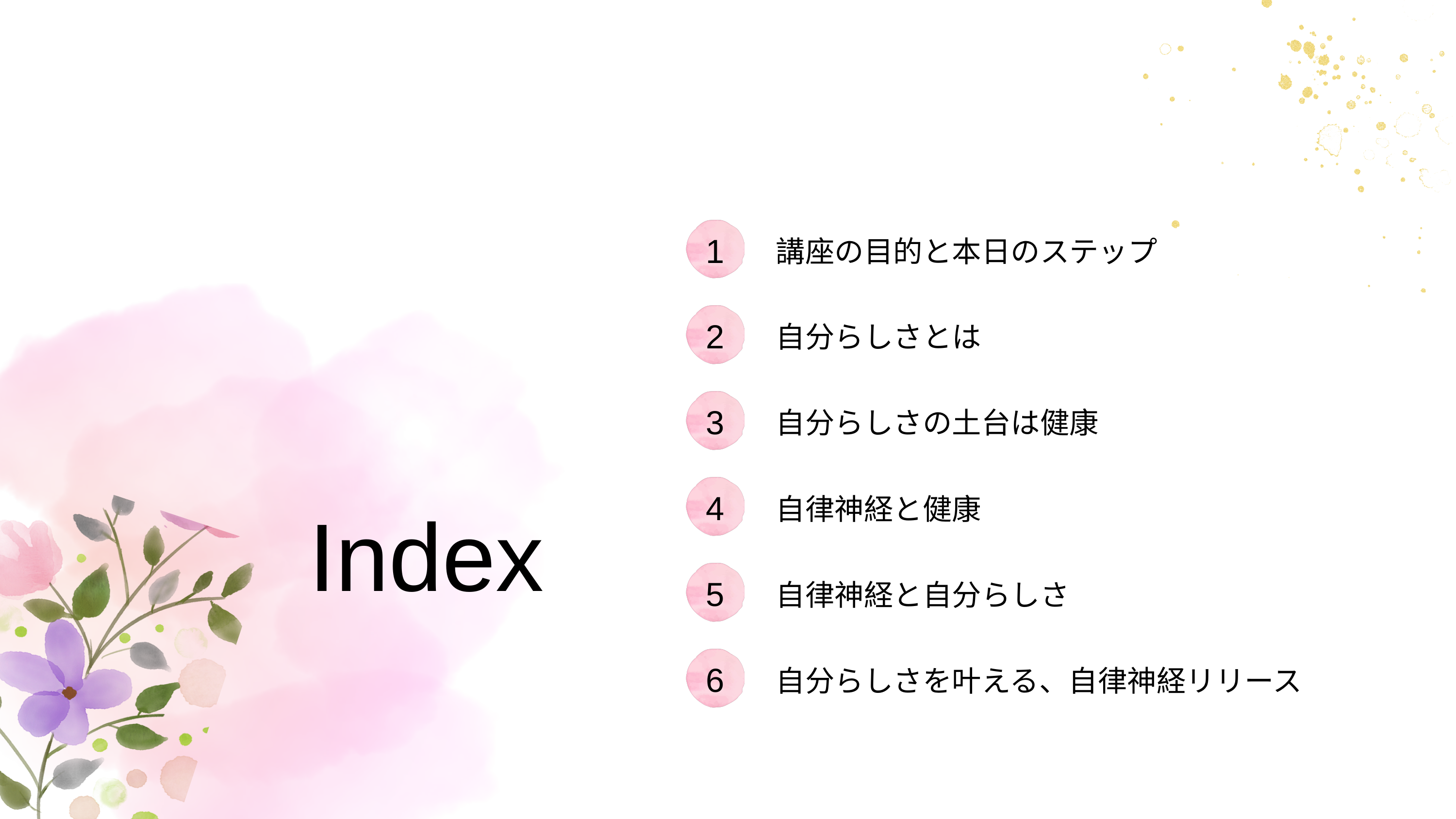

1
講座の目的と本日のステップ

2
自分らしさとは

3
自分らしさの土台は健康

4
自律神経と健康
Index

5
自律神経と自分らしさ

6
自分らしさを叶える、自律神経リリース